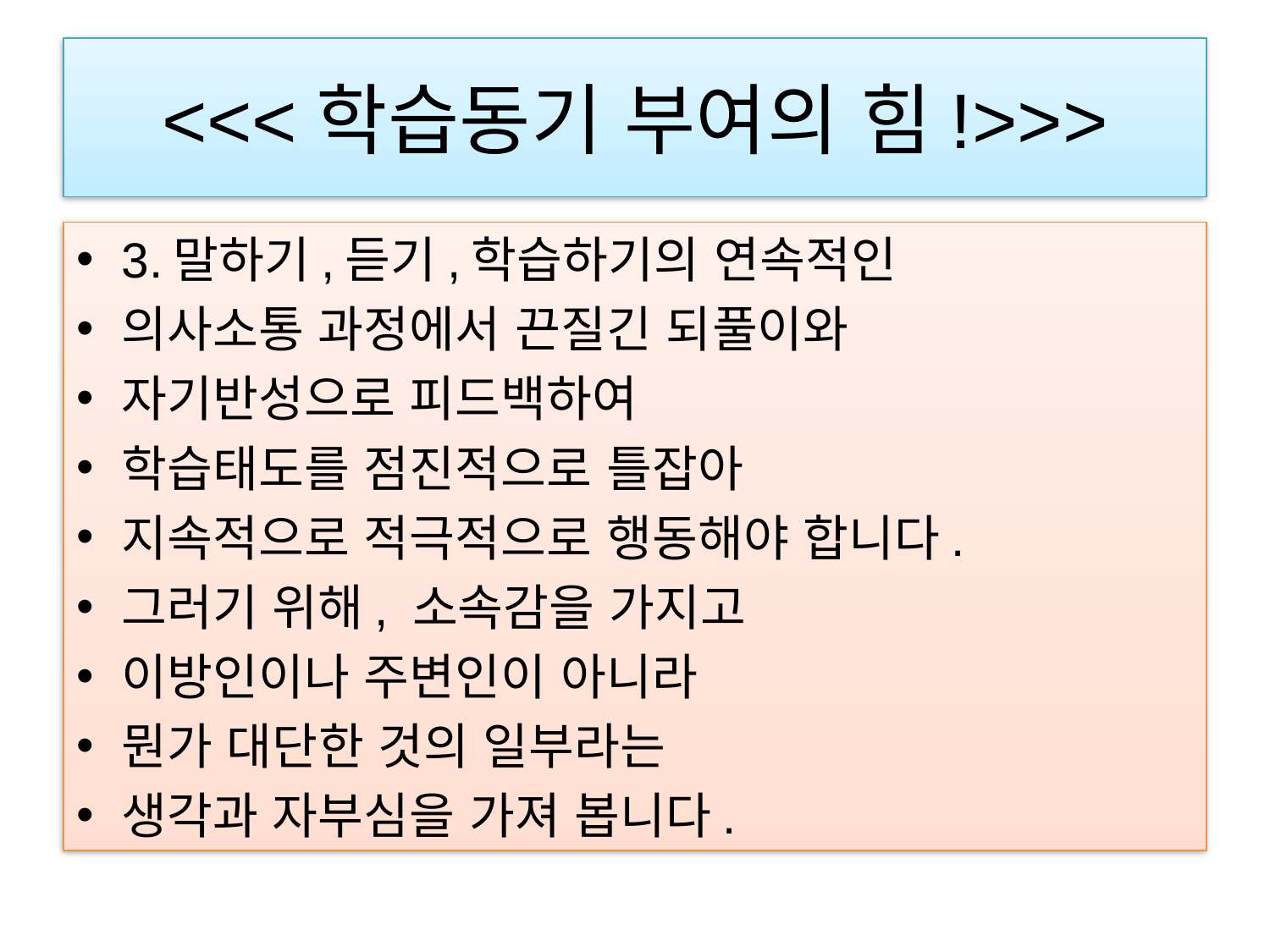

# <<<학습동기 부여의 힘!>>>
3.말하기,듣기,학습하기의 연속적인
의사소통 과정에서 끈질긴 되풀이와
자기반성으로 피드백하여
학습태도를 점진적으로 틀잡아
지속적으로 적극적으로 행동해야 합니다.
그러기 위해, 소속감을 가지고
이방인이나 주변인이 아니라
뭔가 대단한 것의 일부라는
생각과 자부심을 가져 봅니다.